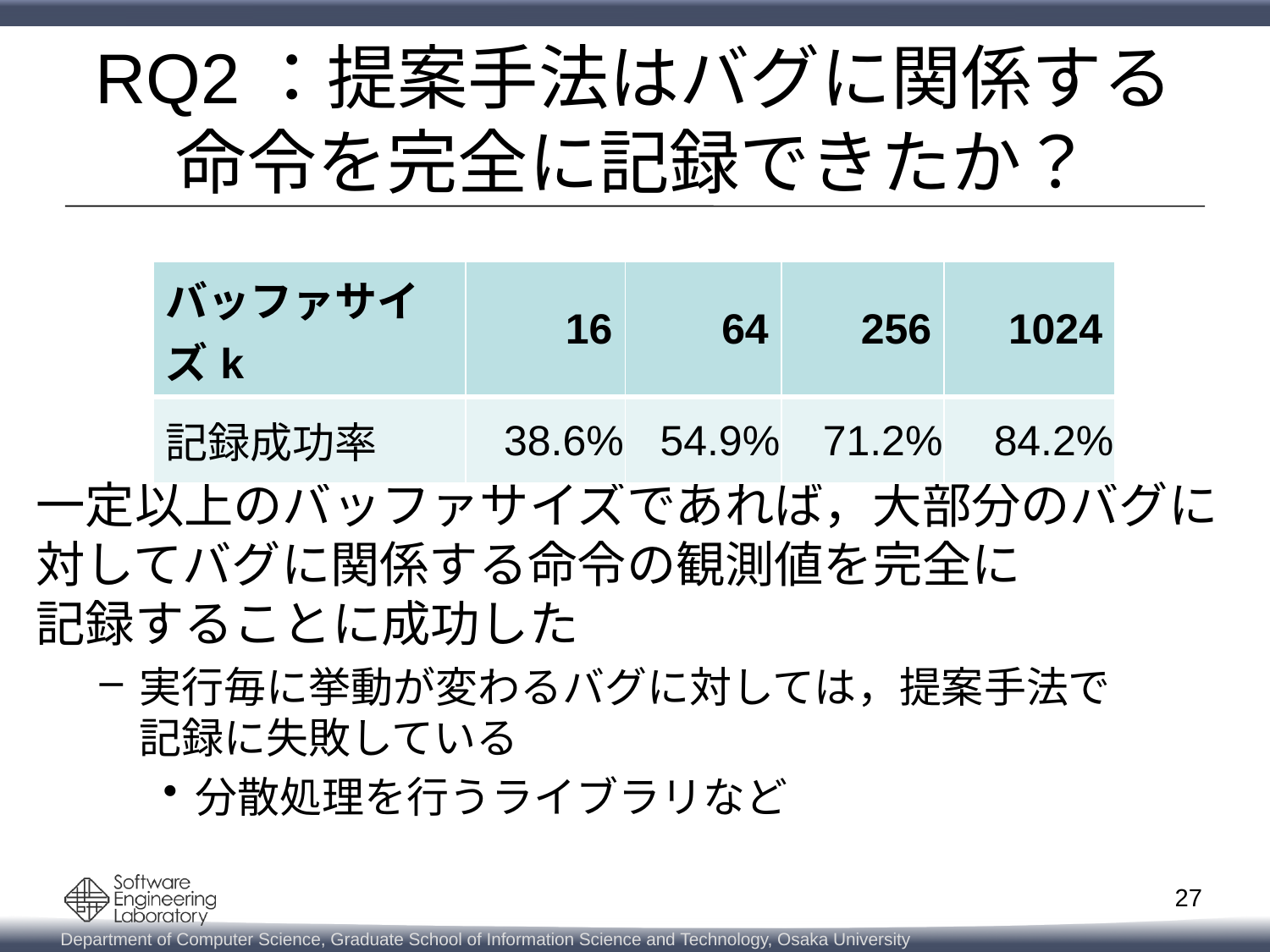

# RQ2：提案手法はバグに関係する 命令を完全に記録できたか？
| バッファサイズk | 16 | 64 | 256 | 1024 |
| --- | --- | --- | --- | --- |
| 記録成功率 | 38.6% | 54.9% | 71.2% | 84.2% |
一定以上のバッファサイズであれば，大部分のバグに
対してバグに関係する命令の観測値を完全に
記録することに成功した
実行毎に挙動が変わるバグに対しては，提案手法で
記録に失敗している
分散処理を行うライブラリなど
27